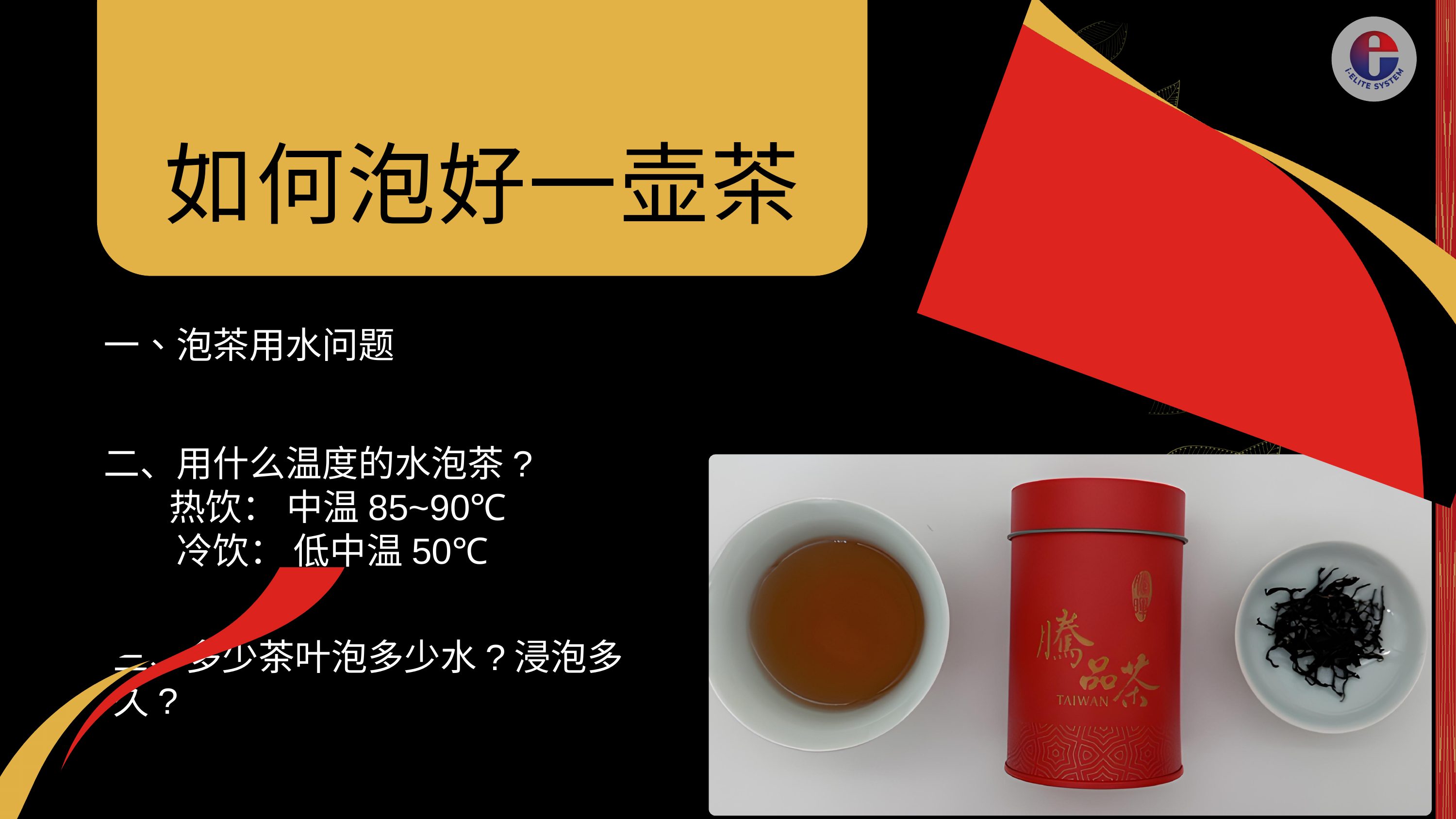

如何泡好一壶茶

一、泡茶用水问题

二、用什么温度的水泡茶?
       热饮： 中温85~90℃
　　冷饮： 低中温50℃

三、多少茶叶泡多少水?浸泡多久?